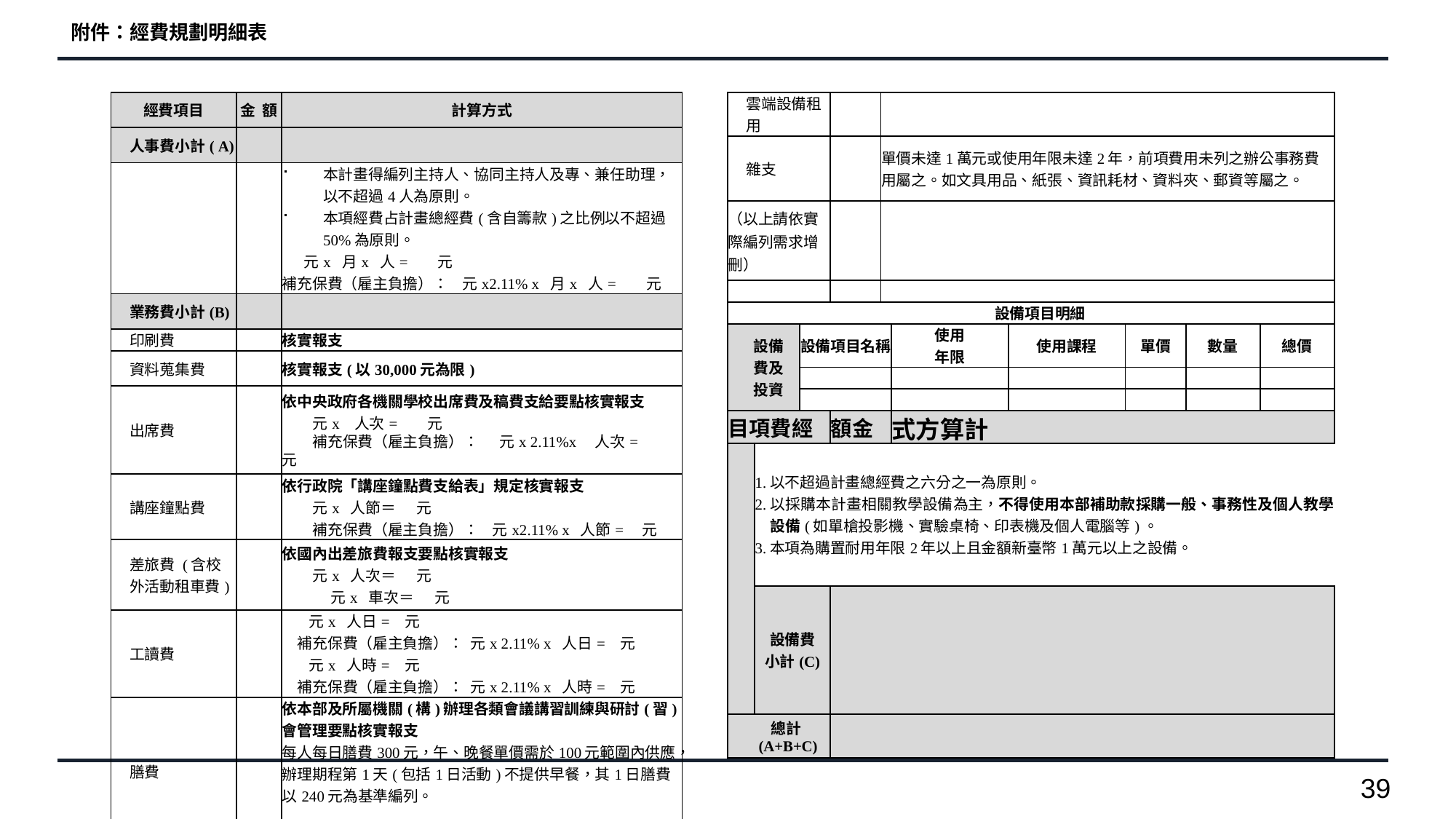

附件：經費規劃明細表
| 經費項目 | 金 額 | 計算方式 |
| --- | --- | --- |
| 人事費小計( A) |  |  |
|  |  | 本計畫得編列主持人、協同主持人及專、兼任助理，以不超過4人為原則。 本項經費占計畫總經費(含自籌款)之比例以不超過50%為原則。 元x 月x 人= 元 補充保費（雇主負擔）： 元x2.11% x 月x 人= 元 |
| 業務費小計(B) |  |  |
| 印刷費 |  | 核實報支 |
| 資料蒐集費 |  | 核實報支(以30,000元為限) |
| 出席費 |  | 依中央政府各機關學校出席費及稿費支給要點核實報支 元x 人次= 元 補充保費（雇主負擔）： 元x 2.11%x 人次= 元 |
| 講座鐘點費 |  | 依行政院「講座鐘點費支給表」規定核實報支 元x 人節＝ 元 補充保費（雇主負擔）： 元x2.11% x 人節= 元 |
| 差旅費 (含校外活動租車費) |  | 依國內出差旅費報支要點核實報支 元x 人次＝ 元 元x 車次＝ 元 |
| 工讀費 |  | 元x 人日= 元 補充保費（雇主負擔）： 元x 2.11% x 人日= 元 元x 人時= 元 補充保費（雇主負擔）： 元x 2.11% x 人時= 元 |
| 膳費 |  | 依本部及所屬機關(構)辦理各類會議講習訓練與研討(習)會管理要點核實報支 每人每日膳費300元，午、晚餐單價需於100元範圍內供應，辦理期程第1天(包括1日活動)不提供早餐，其1日膳費以240元為基準編列。   元x 人次＝ 元 |
| 雲端設備租用 |  |  |  |  |  |  |  |  |  |
| --- | --- | --- | --- | --- | --- | --- | --- | --- | --- |
| 雜支 |  |  |  | 單價未達1萬元或使用年限未達2年，前項費用未列之辦公事務費用屬之。如文具用品、紙張、資訊耗材、資料夾、郵資等屬之。 |  |  |  |  |  |
| （以上請依實際編列需求增刪） |  |  |  |  |  |  |  |  |  |
|  |  |  |  |  |  |  |  |  |  |
| 設備項目明細 |  |  |  |  |  |  |  |  |  |
| 設備費及投資 |  | 設備項目名稱 |  |  | 使用 年限 | 使用課程 | 單價 | 數量 | 總價 |
|  |  |  |  |  |  |  |  |  |  |
|  |  |  |  |  |  |  |  |  |  |
| 目項費經 |  |  | 額金 |  | 式方算計 |  |  |  |  |
|  | 1.以不超過計畫總經費之六分之一為原則。 2.以採購本計畫相關教學設備為主，不得使用本部補助款採購一般、事務性及個人教學設備(如單槍投影機、實驗桌椅、印表機及個人電腦等)。 3.本項為購置耐用年限2年以上且金額新臺幣1萬元以上之設備。 | 1.以不超過計畫總經費之六分之一為原則。 2.以採購本計畫相關教學設備為主，不得使用本部補助款採購一般、事務性及個人教學設備(如單槍投影機、實驗桌椅、印表機及個人電腦等)。 3.本項為購置耐用年限2年以上且金額新臺幣1萬元以上之設備。 |  |  |  |  |  |  |  |
|  | 設備費 小計(C) | 設備費 小計(C) |  |  |  |  |  |  |  |
| 總計(A+B+C) |  |  |  |  |  |  |  |  |  |
39